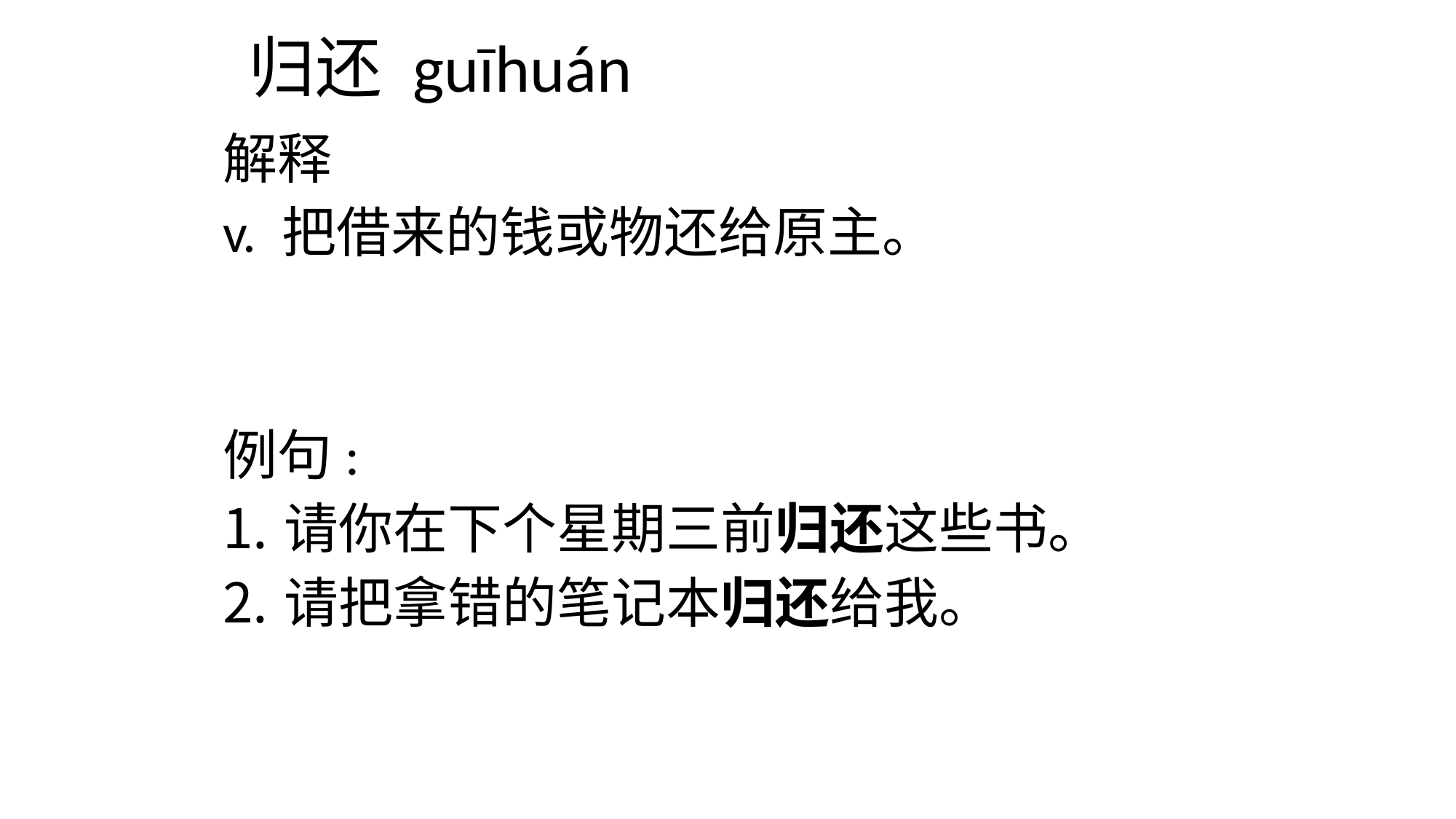

# 归还 guīhuán
解释
v. 把借来的钱或物还给原主。

例句:
请你在下个星期三前归还这些书。
请把拿错的笔记本归还给我。